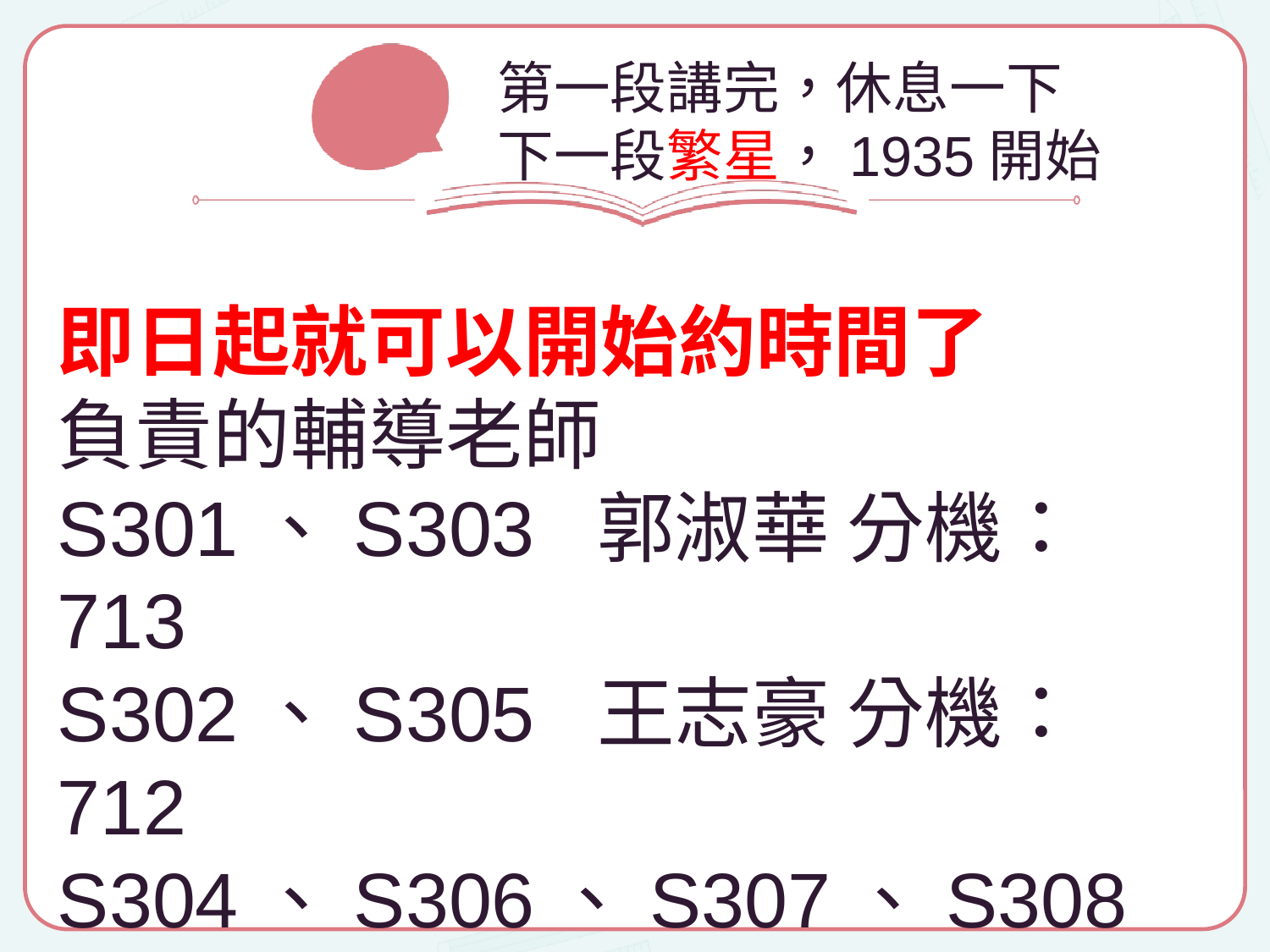

第一段講完，休息一下
下一段繁星，1935開始
即日起就可以開始約時間了
負責的輔導老師
S301、S303  郭淑華 分機：713
S302、S305  王志豪 分機：712
S304、S306、S307、S308
                      楊家祺 分機：716